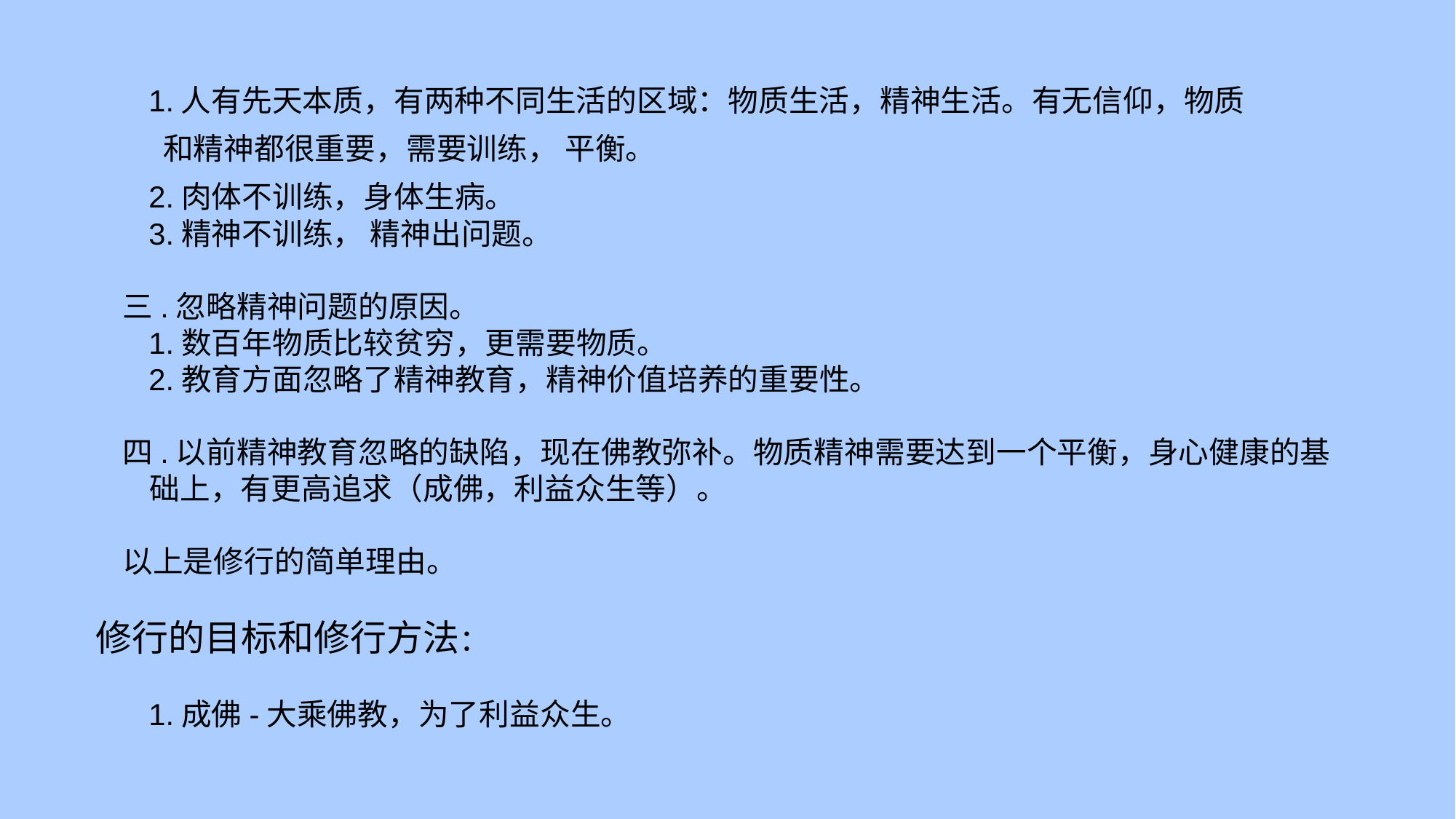

1.人有先天本质，有两种不同生活的区域：物质生活，精神生活。有无信仰，物质
           和精神都很重要，需要训练， 平衡。
        2.肉体不训练，身体生病。
        3.精神不训练， 精神出问题。

     三.忽略精神问题的原因。
        1.数百年物质比较贫穷，更需要物质。
        2.教育方面忽略了精神教育，精神价值培养的重要性。

     四.以前精神教育忽略的缺陷，现在佛教弥补。物质精神需要达到一个平衡，身心健康的基
         础上，有更高追求（成佛，利益众生等）。

     以上是修行的简单理由。

 修行的目标和修行方法：

        1.成佛-大乘佛教，为了利益众生。